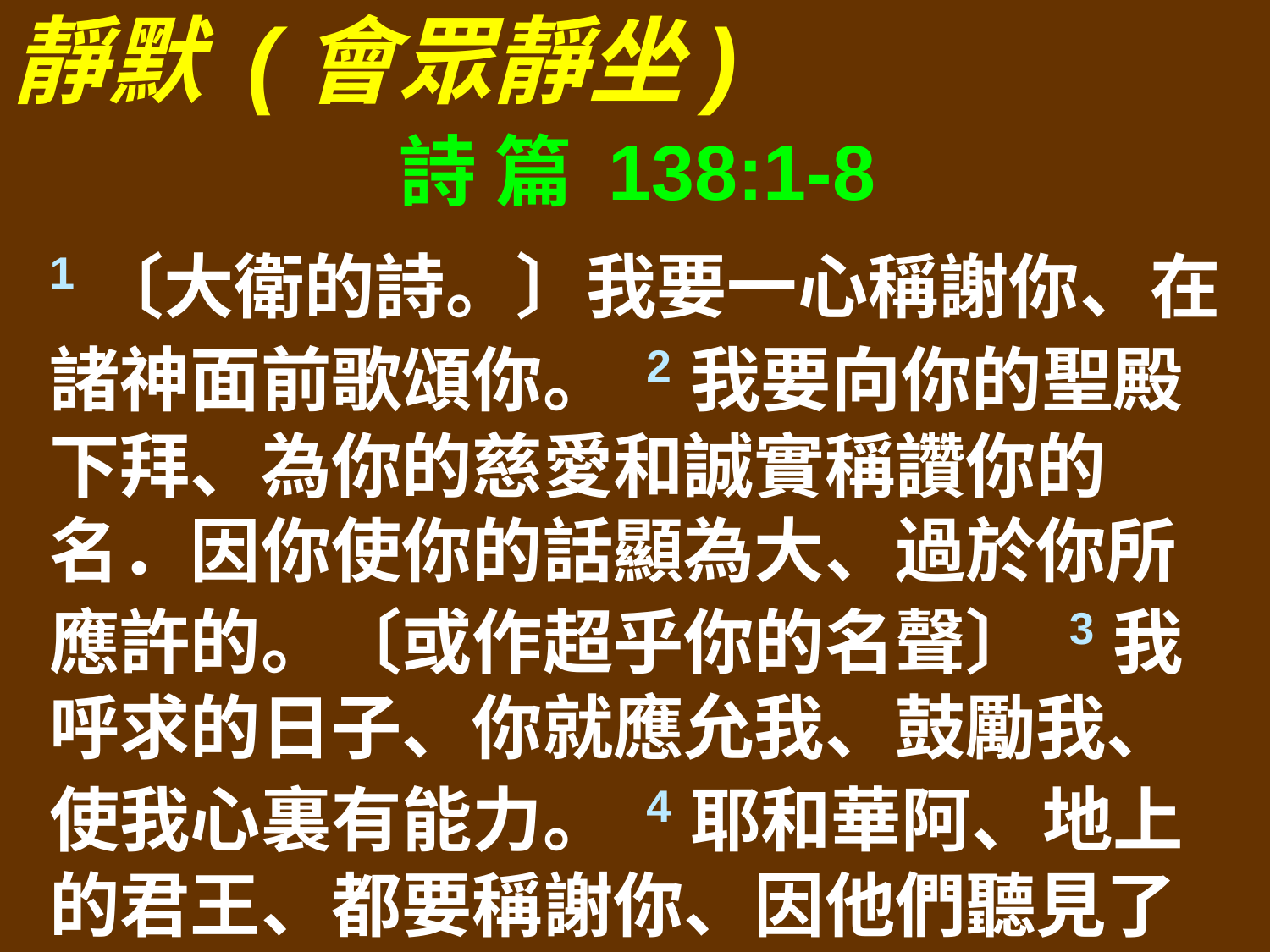

靜默 (會眾靜坐)
詩 篇 138:1-8
1〔大衛的詩。〕我要一心稱謝你、在諸神面前歌頌你。 2我要向你的聖殿下拜、為你的慈愛和誠實稱讚你的名．因你使你的話顯為大、過於你所應許的。〔或作超乎你的名聲〕 3我呼求的日子、你就應允我、鼓勵我、使我心裏有能力。 4耶和華阿、地上的君王、都要稱謝你、因他們聽見了你口中的言語。